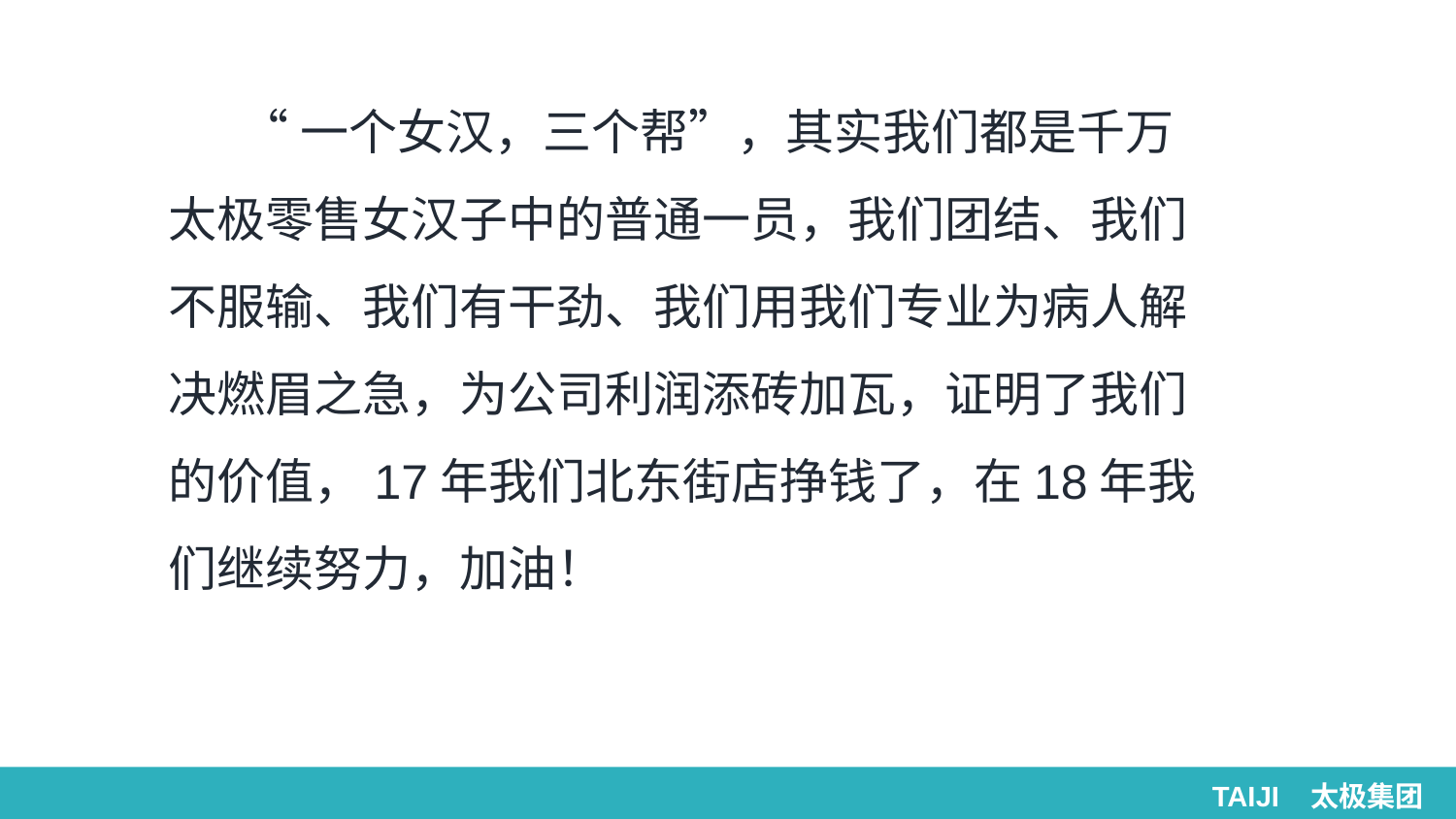

“一个女汉，三个帮”，其实我们都是千万太极零售女汉子中的普通一员，我们团结、我们不服输、我们有干劲、我们用我们专业为病人解决燃眉之急，为公司利润添砖加瓦，证明了我们的价值，17年我们北东街店挣钱了，在18年我们继续努力，加油！

TAIJI   太极集团